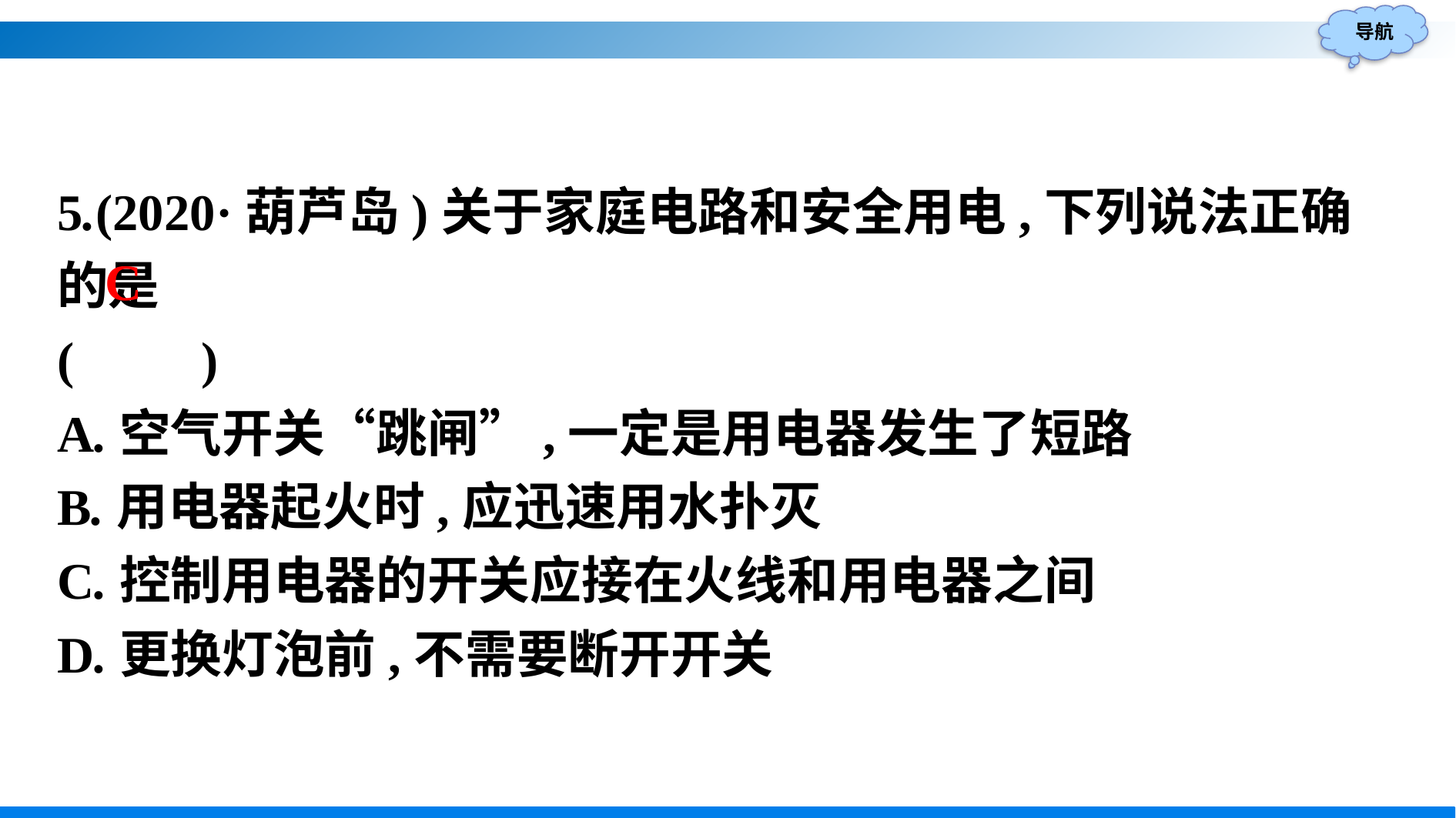

5.(2020·葫芦岛)关于家庭电路和安全用电,下列说法正确的是
(　　)
A.空气开关“跳闸”,一定是用电器发生了短路
B.用电器起火时,应迅速用水扑灭
C.控制用电器的开关应接在火线和用电器之间
D.更换灯泡前,不需要断开开关
C